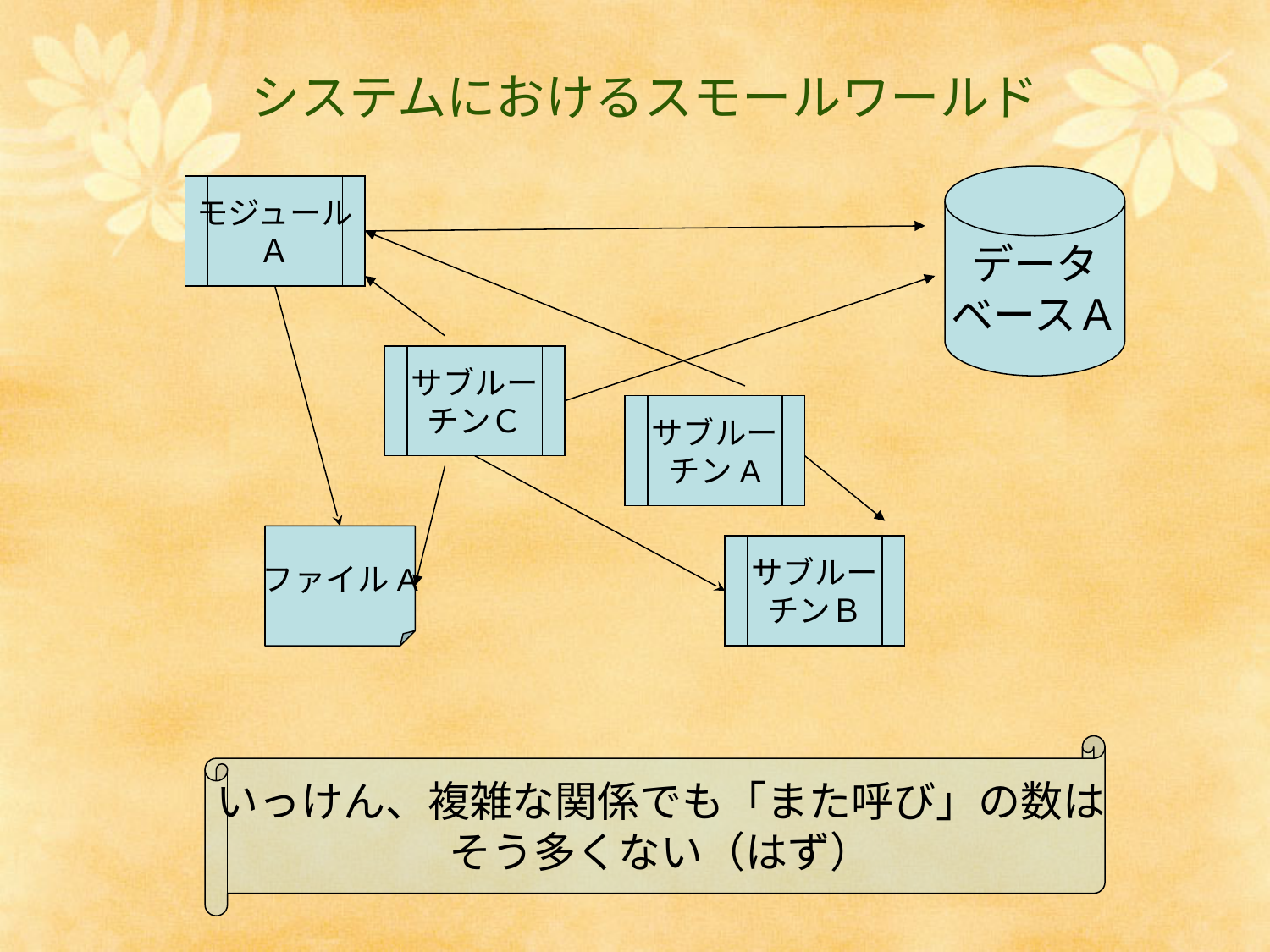

# システムにおけるスモールワールド
データ
ベースＡ
モジュール
Ａ

サブルー
チンＣ
サブルー
チンA
ファイルA
サブルー
チンＢ
いっけん、複雑な関係でも「また呼び」の数は
そう多くない（はず）